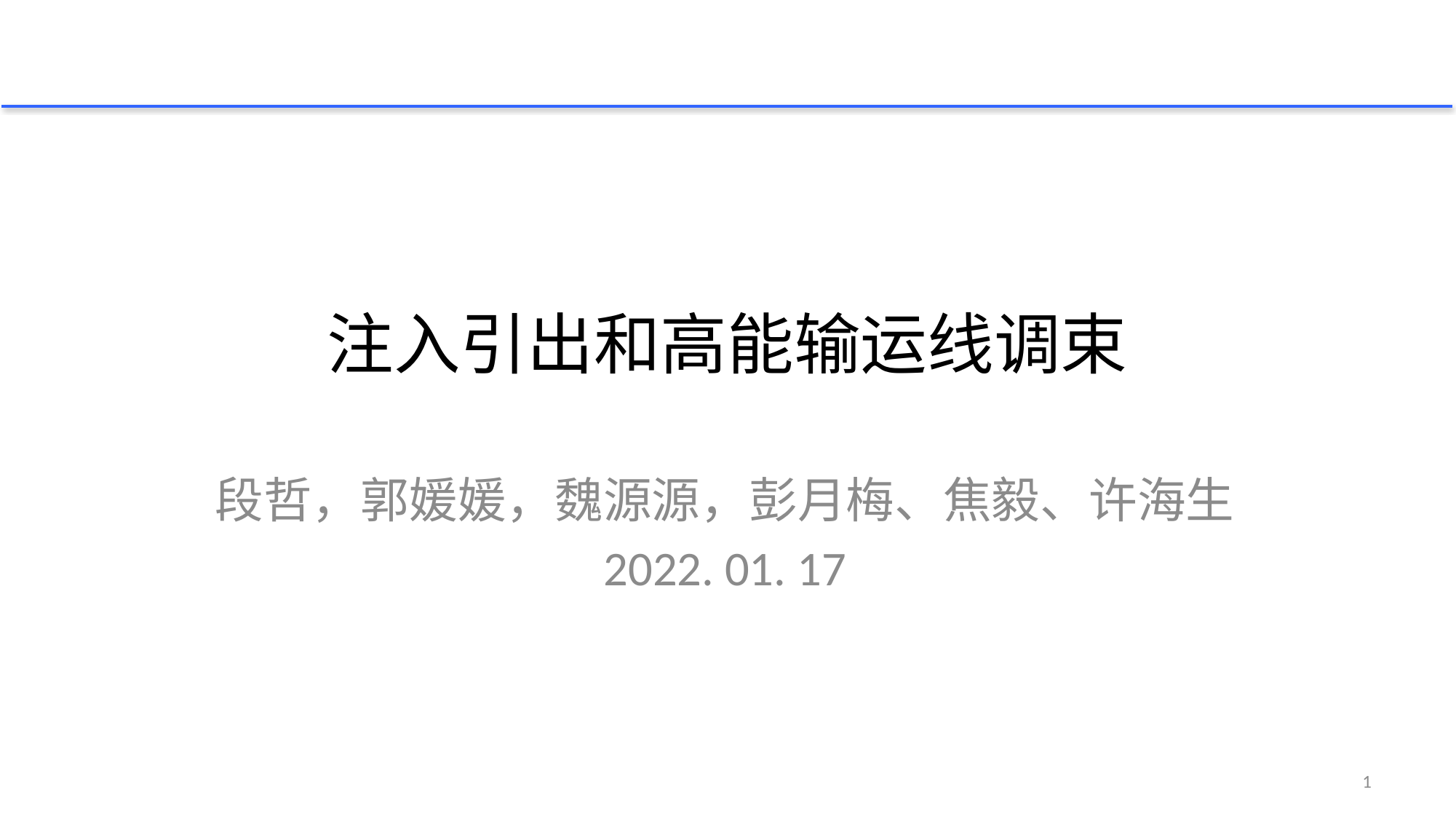

# 注入引出和高能输运线调束
段哲，郭媛媛，魏源源，彭月梅、焦毅、许海生
2022. 01. 17
1